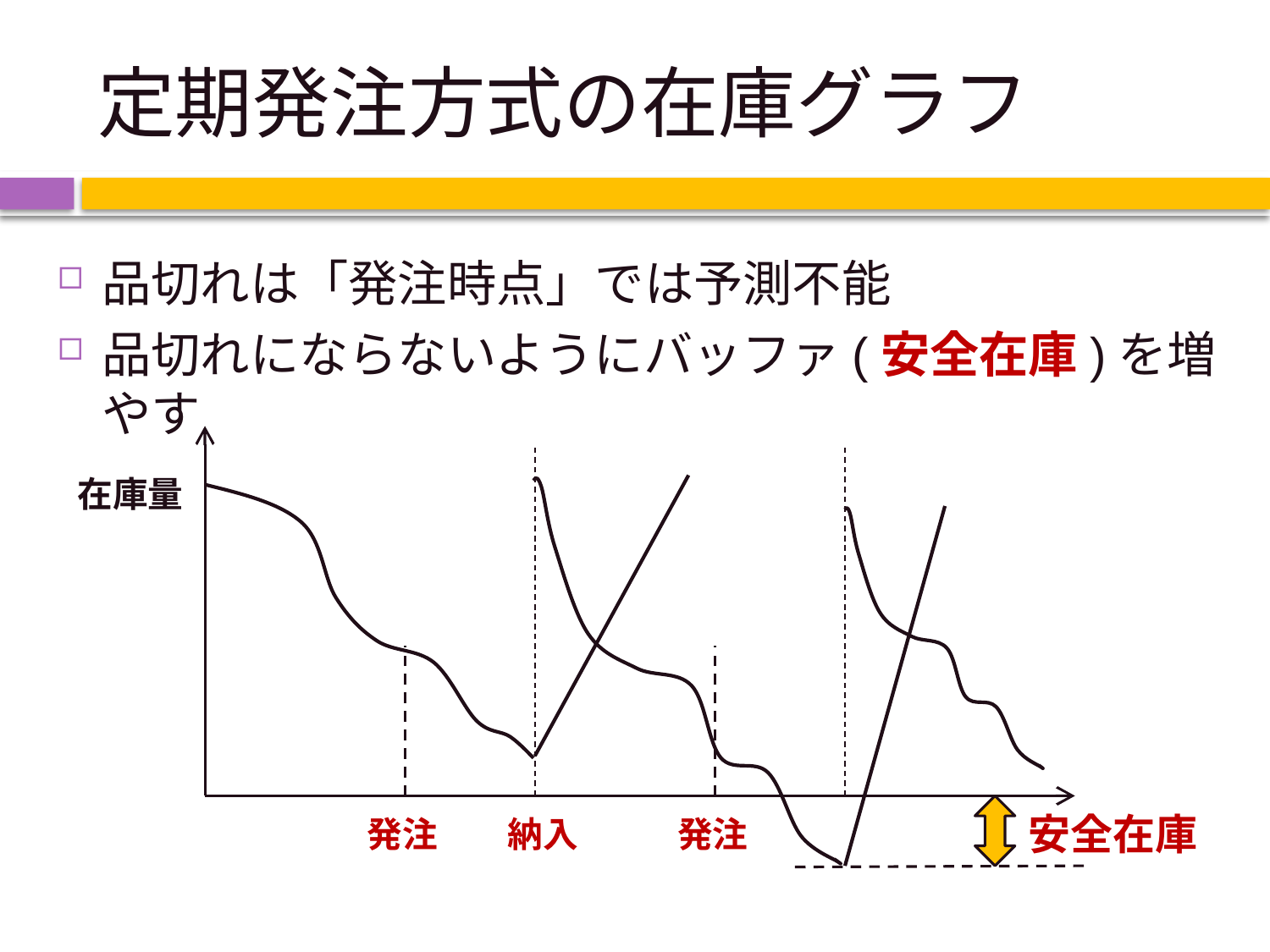

# 定期発注方式の在庫グラフ
品切れは「発注時点」では予測不能
品切れにならないようにバッファ(安全在庫)を増やす

在庫量

安全在庫
発注
納入
発注